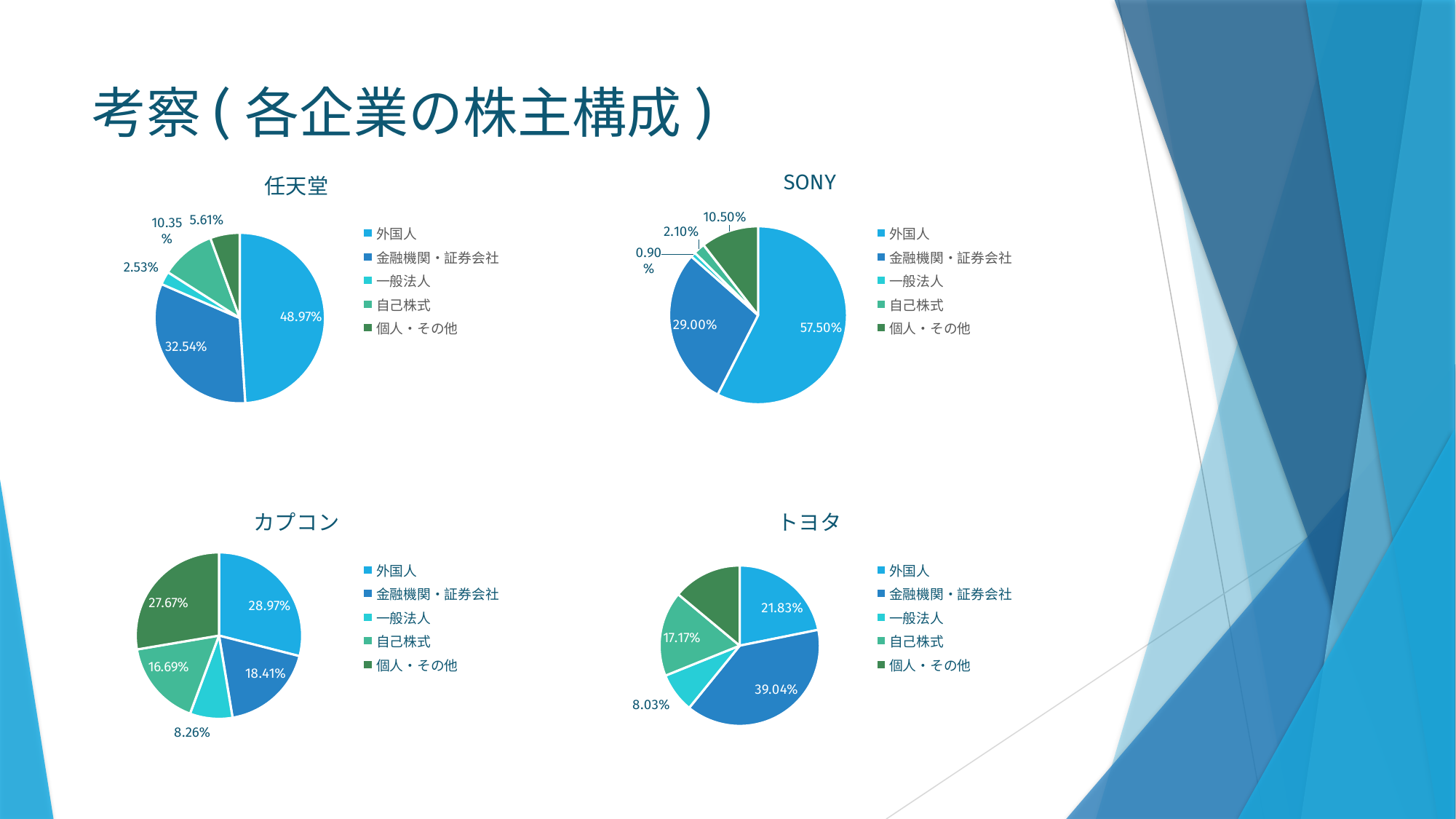

# 考察(各企業の株主構成)

### Chart: 任天堂

| Category | 任天堂 | SONY | カプコン | トヨタ |
|---|---|---|---|---|
| 外国人 | 0.4897 | 0.575 | 0.3477 | 0.2183 |
| 金融機関・証券会社 | 0.3254 | 0.29 | 0.221 | 0.3904 |
| 一般法人 | 0.0253 | 0.009 | 0.0992 | 0.0803 |
| 自己株式 | 0.1035 | 0.021 | 0.0 | 0.1717 |
| 個人・その他 | 0.0561 | 0.105 | 0.3321 | 0.1393 |

### Chart: SONY

| Category | SONY |
|---|---|
| 外国人 | 0.575 |
| 金融機関・証券会社 | 0.29 |
| 一般法人 | 0.009 |
| 自己株式 | 0.021 |
| 個人・その他 | 0.105 |

### Chart:

| Category | カプコン |
|---|---|
| 外国人 | 0.2897 |
| 金融機関・証券会社 | 0.1841 |
| 一般法人 | 0.0826 |
| 自己株式 | 0.1669 |
| 個人・その他 | 0.2767 |

### Chart:

| Category | トヨタ |
|---|---|
| 外国人 | 0.2183 |
| 金融機関・証券会社 | 0.3904 |
| 一般法人 | 0.0803 |
| 自己株式 | 0.1717 |
| 個人・その他 | 0.1393 |